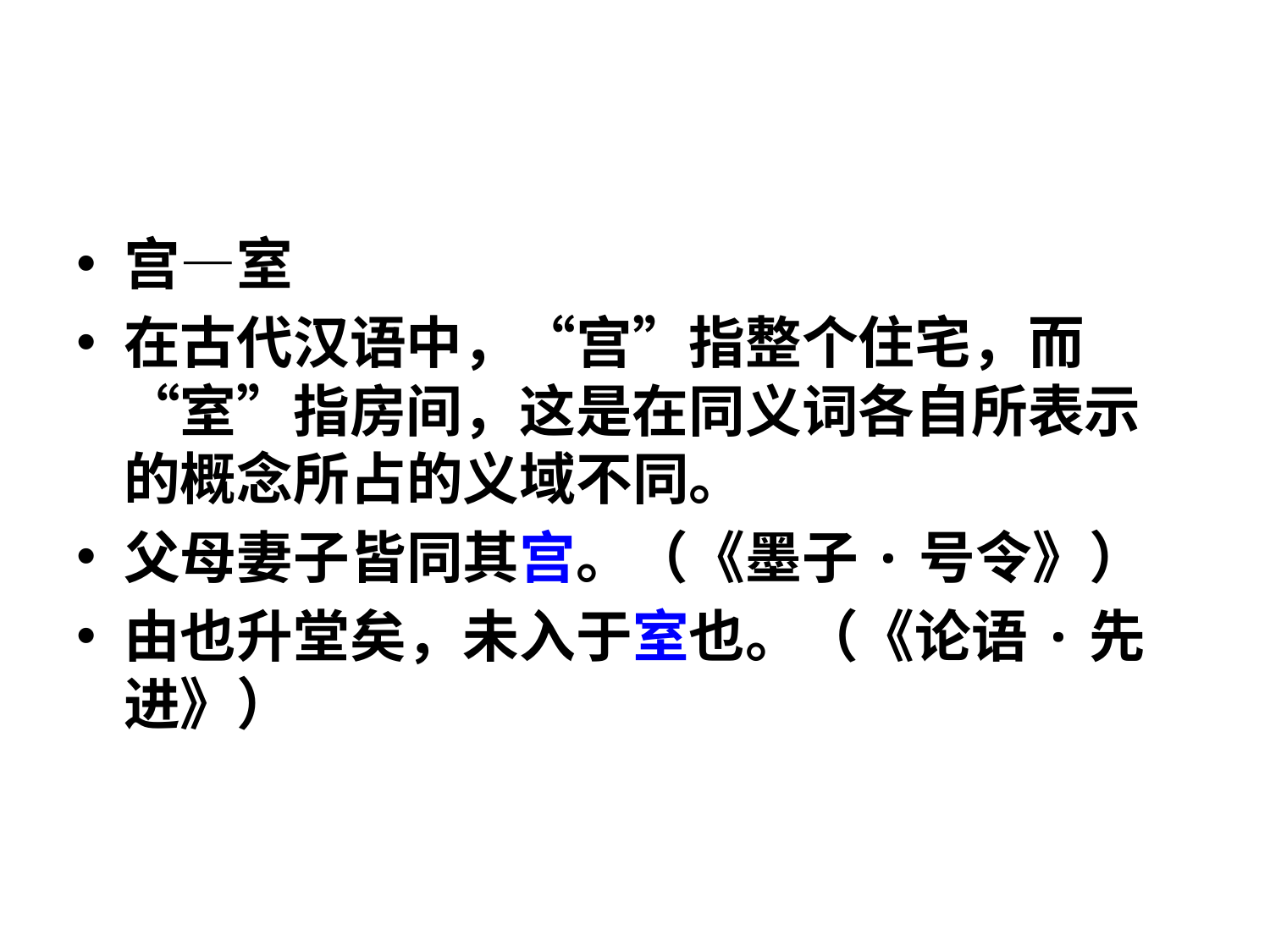

#
宫—室
在古代汉语中，“宫”指整个住宅，而“室”指房间，这是在同义词各自所表示的概念所占的义域不同。
父母妻子皆同其宫。（《墨子·号令》）
由也升堂矣，未入于室也。（《论语·先进》）